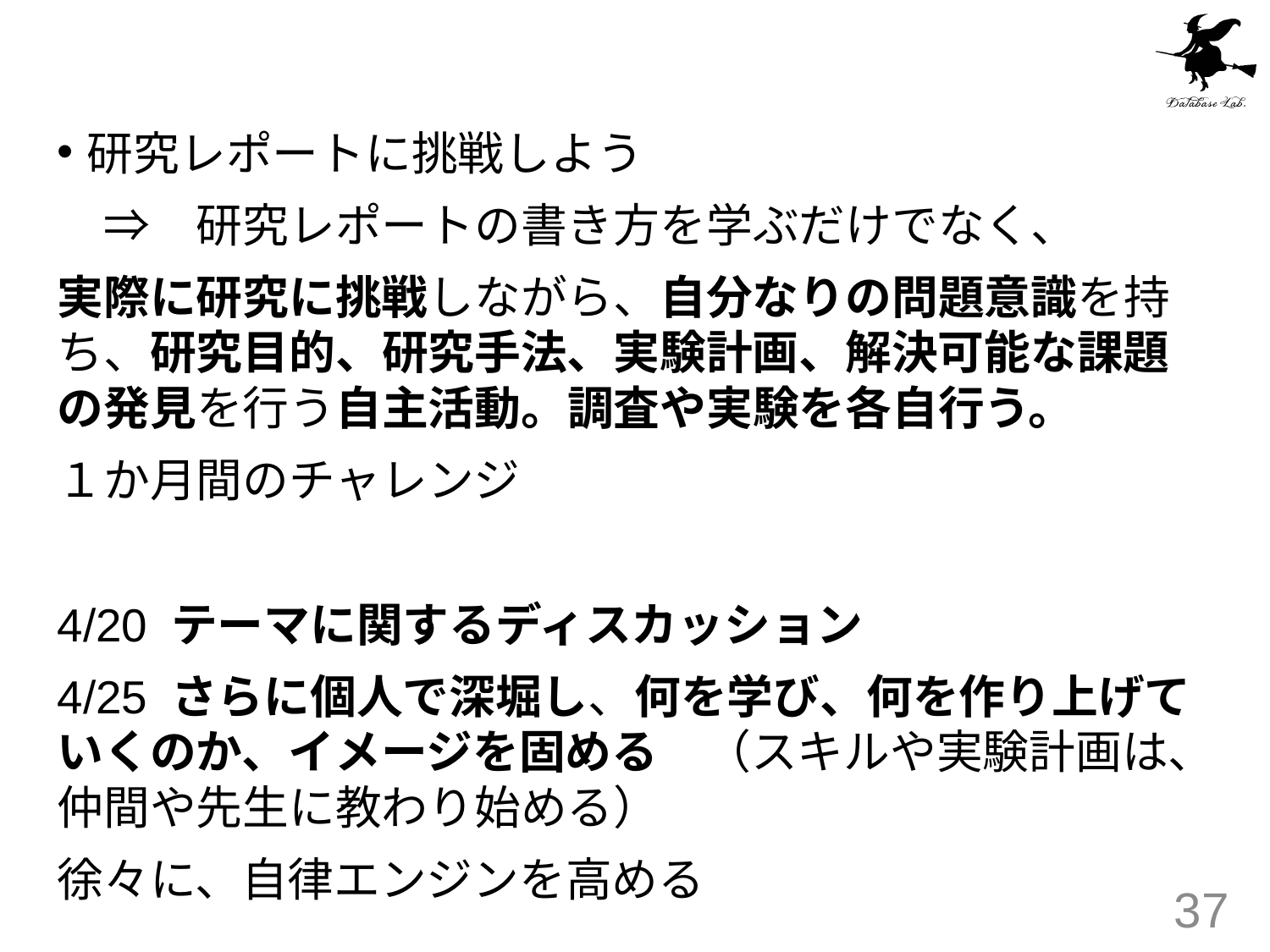

#
研究レポートに挑戦しよう
　⇒　研究レポートの書き方を学ぶだけでなく、
実際に研究に挑戦しながら、自分なりの問題意識を持ち、研究目的、研究手法、実験計画、解決可能な課題の発見を行う自主活動。調査や実験を各自行う。
１か月間のチャレンジ

4/20 テーマに関するディスカッション
4/25 さらに個人で深堀し、何を学び、何を作り上げていくのか、イメージを固める　（スキルや実験計画は、仲間や先生に教わり始める）
徐々に、自律エンジンを高める
37